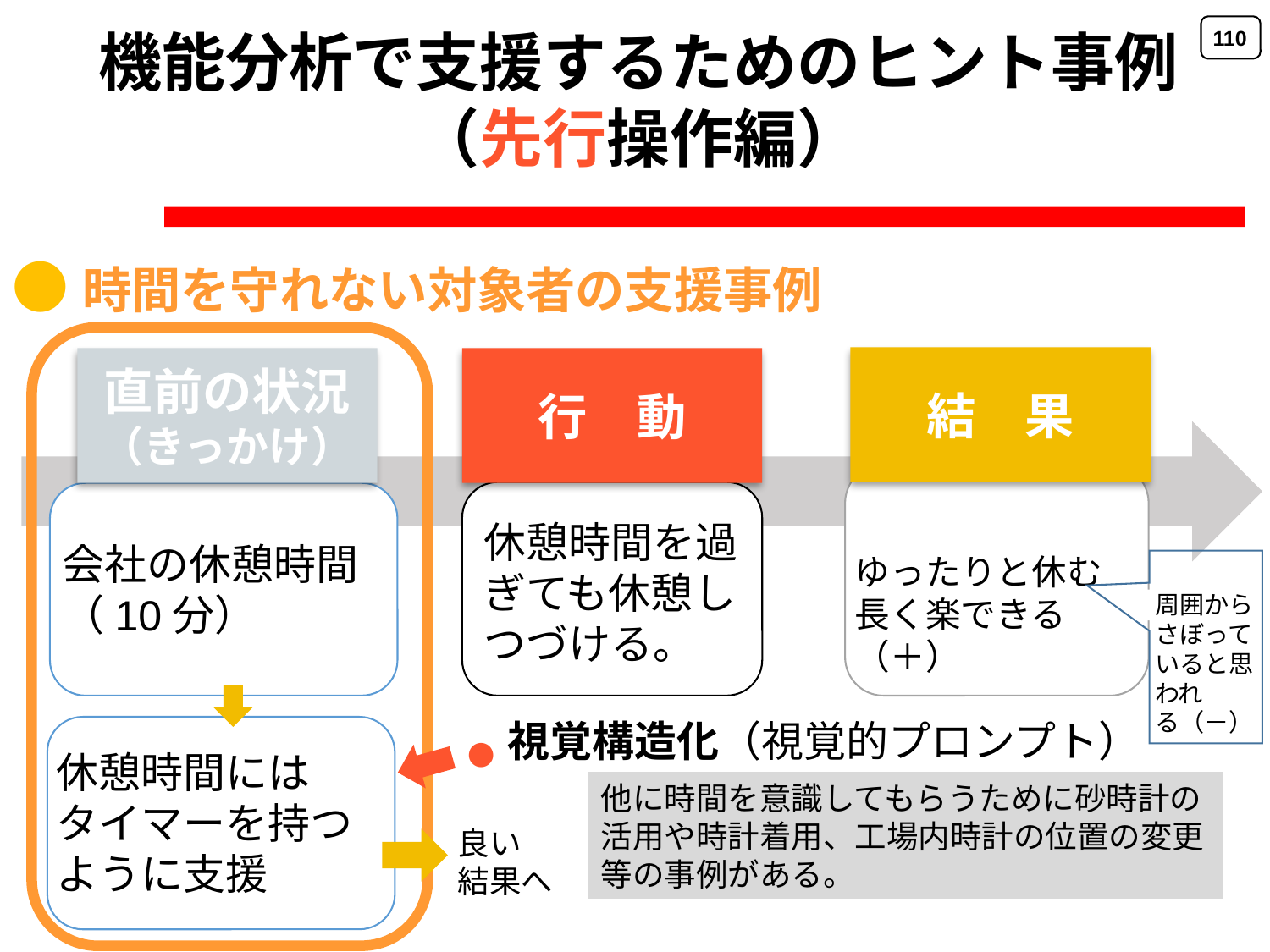

110
機能分析で支援するためのヒント事例（先行操作編）

●時間を守れない対象者の支援事例

結　果
行　動
直前の状況
（きっかけ）

休憩時間を過ぎても休憩しつづける。
会社の休憩時間（10分）
ゆったりと休む
長く楽できる（＋）

周囲からさぼっていると思われ
る（－）

●
視覚構造化（視覚的プロンプト）

休憩時間には
タイマーを持つように支援
他に時間を意識してもらうために砂時計の活用や時計着用、工場内時計の位置の変更等の事例がある。
良い
結果へ